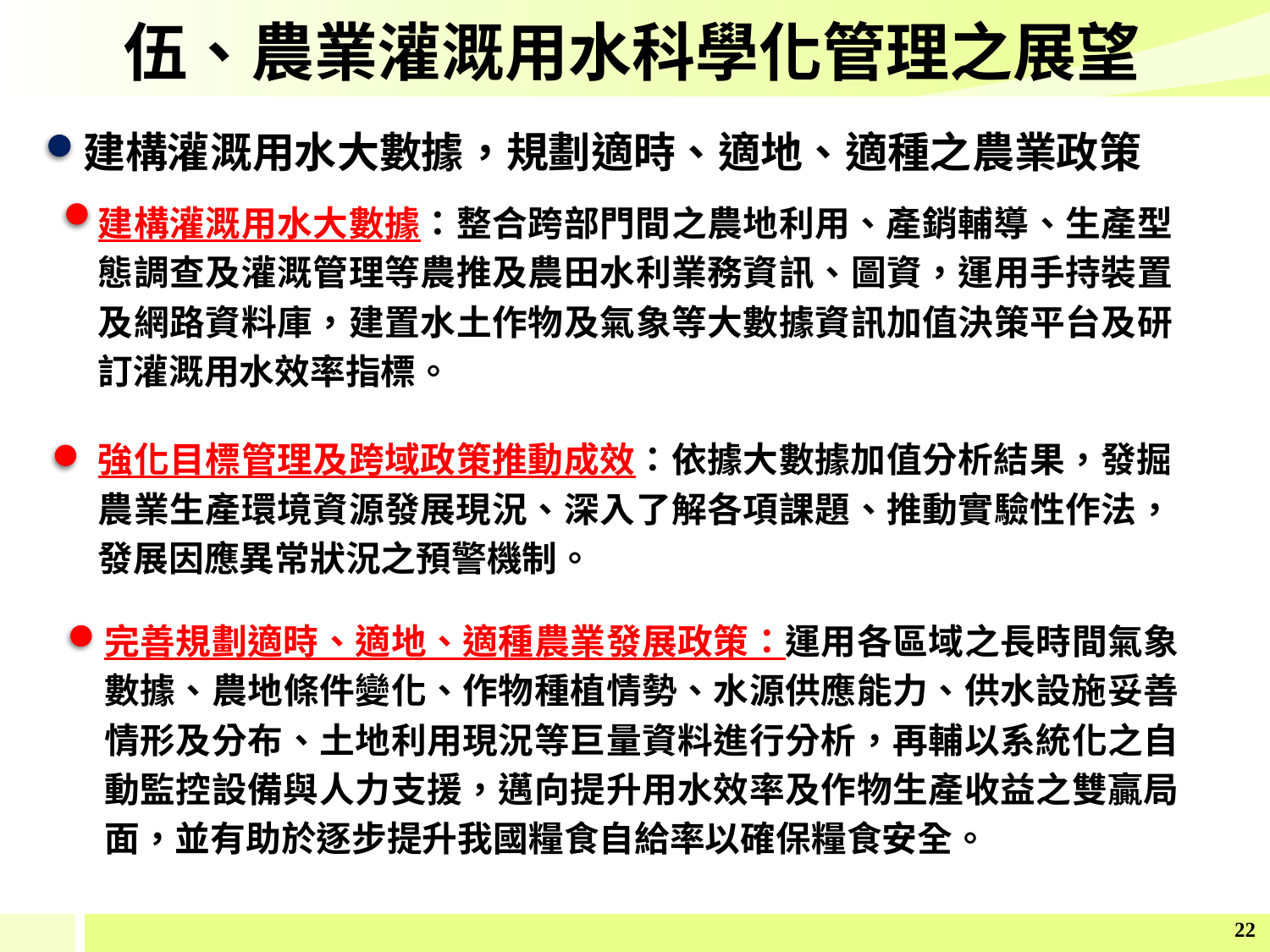

伍、農業灌溉用水科學化管理之展望
建構灌溉用水大數據，規劃適時、適地、適種之農業政策

建構灌溉用水大數據：整合跨部門間之農地利用、產銷輔導、生產型態調查及灌溉管理等農推及農田水利業務資訊、圖資，運用手持裝置及網路資料庫，建置水土作物及氣象等大數據資訊加值決策平台及研訂灌溉用水效率指標。

強化目標管理及跨域政策推動成效：依據大數據加值分析結果，發掘農業生產環境資源發展現況、深入了解各項課題、推動實驗性作法，發展因應異常狀況之預警機制。

完善規劃適時、適地、適種農業發展政策：運用各區域之長時間氣象數據、農地條件變化、作物種植情勢、水源供應能力、供水設施妥善情形及分布、土地利用現況等巨量資料進行分析，再輔以系統化之自動監控設備與人力支援，邁向提升用水效率及作物生產收益之雙贏局面，並有助於逐步提升我國糧食自給率以確保糧食安全。